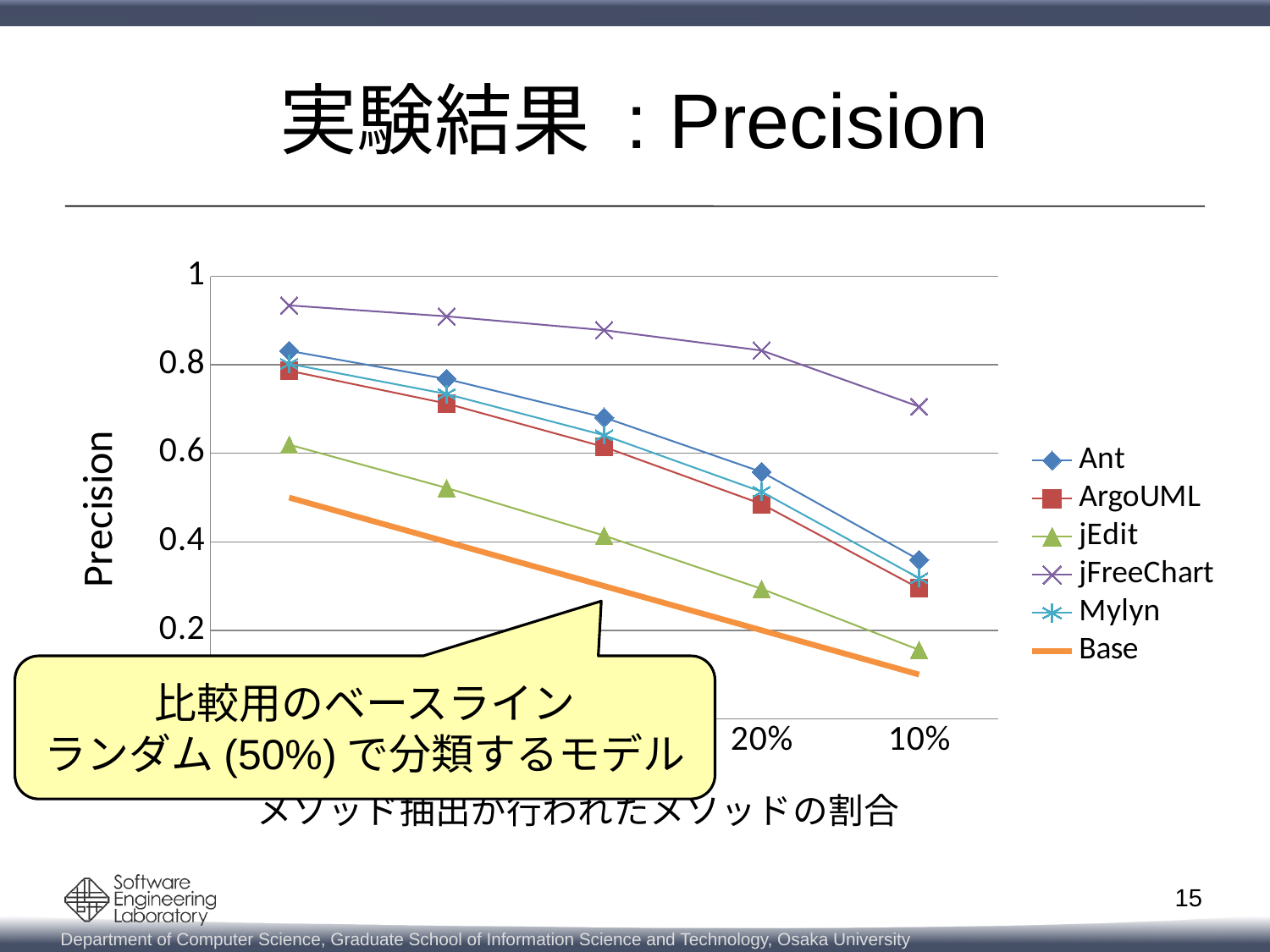

# 実験結果 : Precision

### Chart

| Category | Ant | ArgoUML | jEdit | jFreeChart | Mylyn | Base |
|---|---|---|---|---|---|---|
| 0.5 | 0.831451383041 | 0.786512223662 | 0.619532104181 | 0.934197256247 | 0.802186974326 | 0.5 |
| 0.4 | 0.767951750944 | 0.712444366179 | 0.521747878558 | 0.909488347763 | 0.734009474116 | 0.4 |
| 0.3 | 0.681097017846 | 0.614413453981 | 0.413963670917 | 0.878262698413 | 0.640713338318 | 0.3 |
| 0.2 | 0.557889683175 | 0.48548483987 | 0.293628043333 | 0.832357142857 | 0.513140897531 | 0.2 |
| 0.1 | 0.35927802388 | 0.294688502805 | 0.155699766202 | 0.705533333333 | 0.317665569849 | 0.1 |
比較用のベースライン
ランダム(50%)で分類するモデル
15